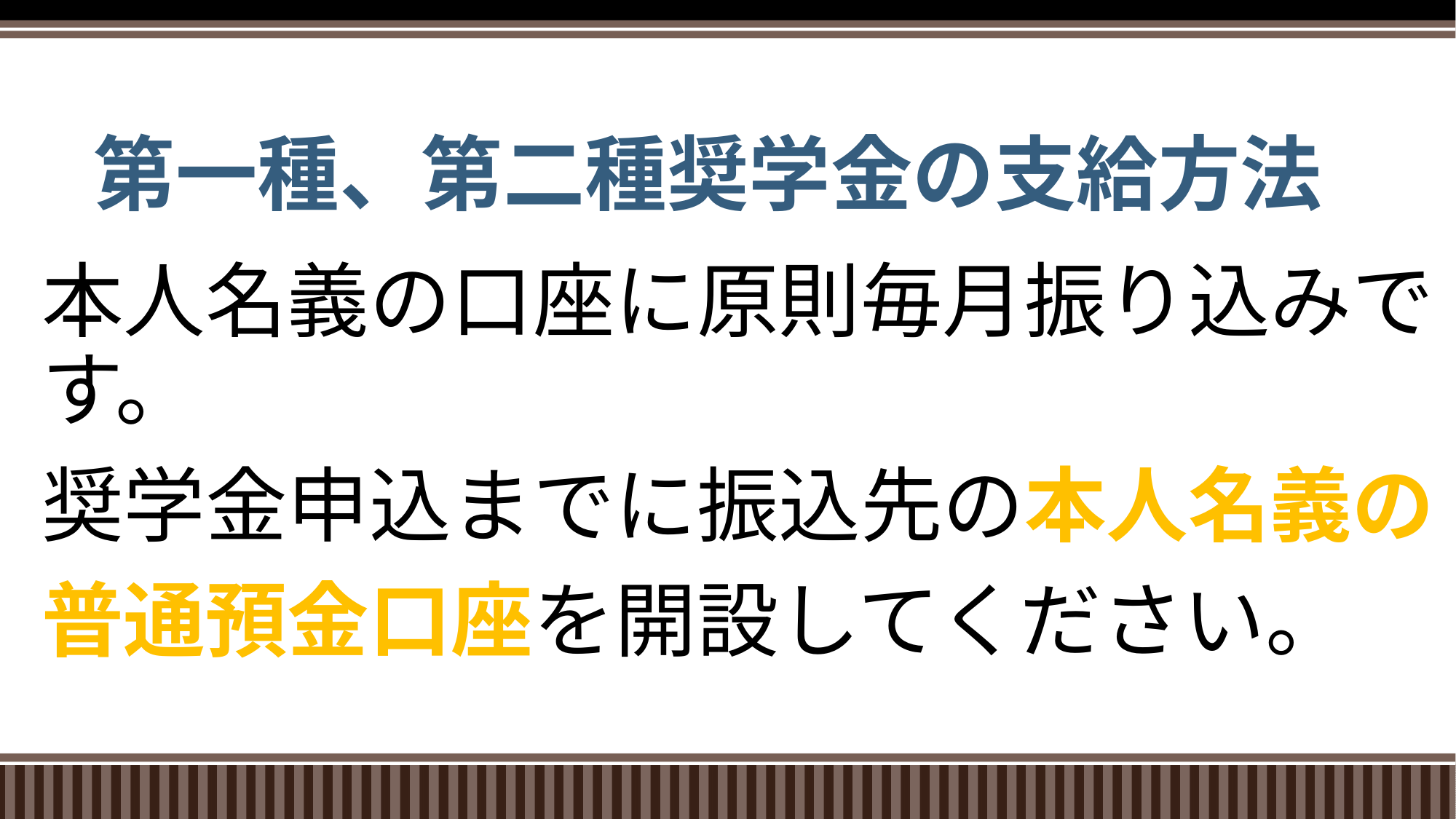

# 第一種、第二種奨学金の支給方法
本人名義の口座に原則毎月振り込みです。
奨学金申込までに振込先の本人名義の
普通預金口座を開設してください。